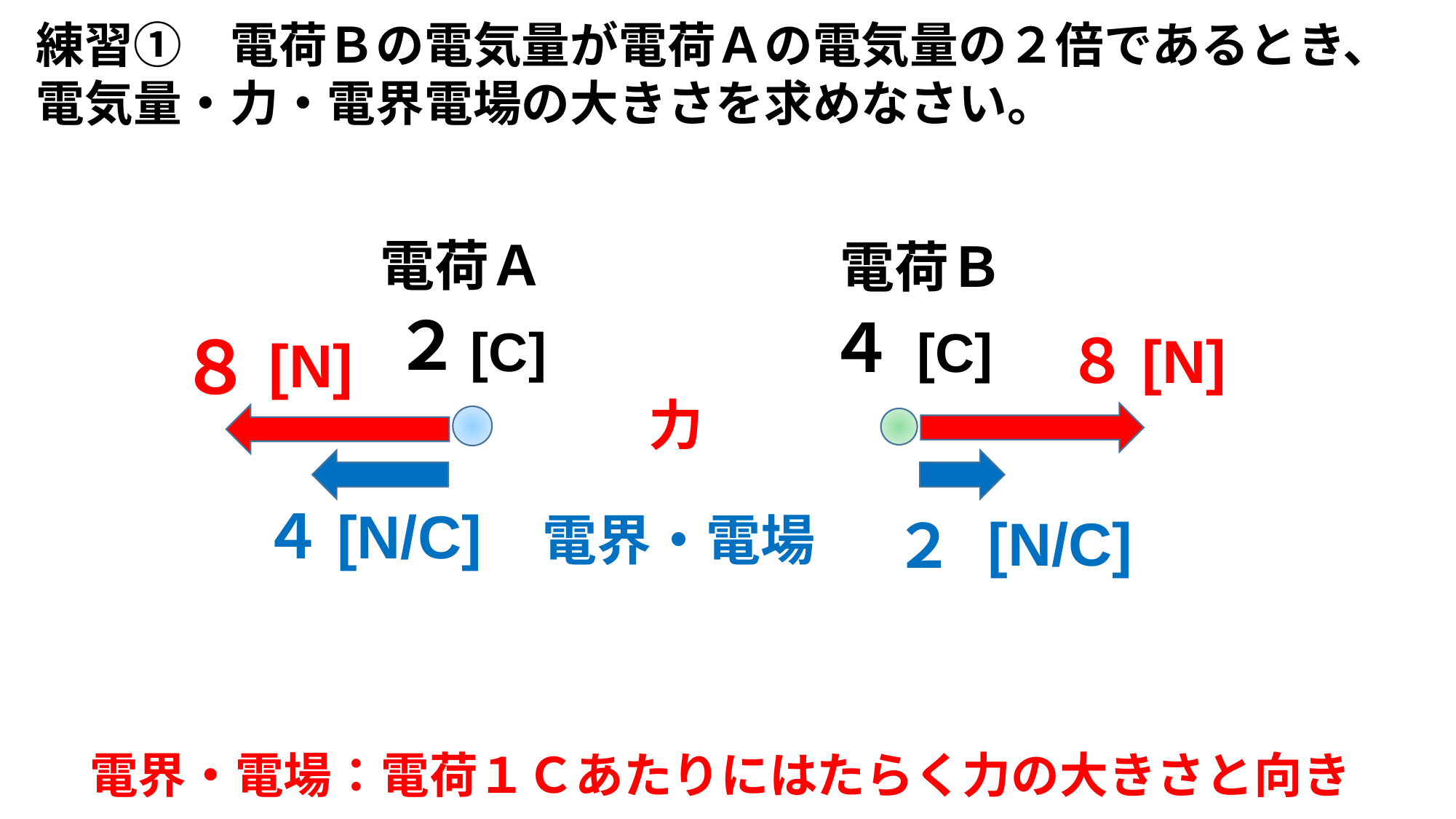

練習①　電荷Ｂの電気量が電荷Ａの電気量の２倍であるとき、電気量・力・電界電場の大きさを求めなさい。
電荷Ａ
電荷Ｂ
２
４
　[C]
　[C]
８
８[N]
　　[N]
力

４[N/C]
　[N/C]
電界・電場
２
電界・電場：電荷１Ｃあたりにはたらく力の大きさと向き